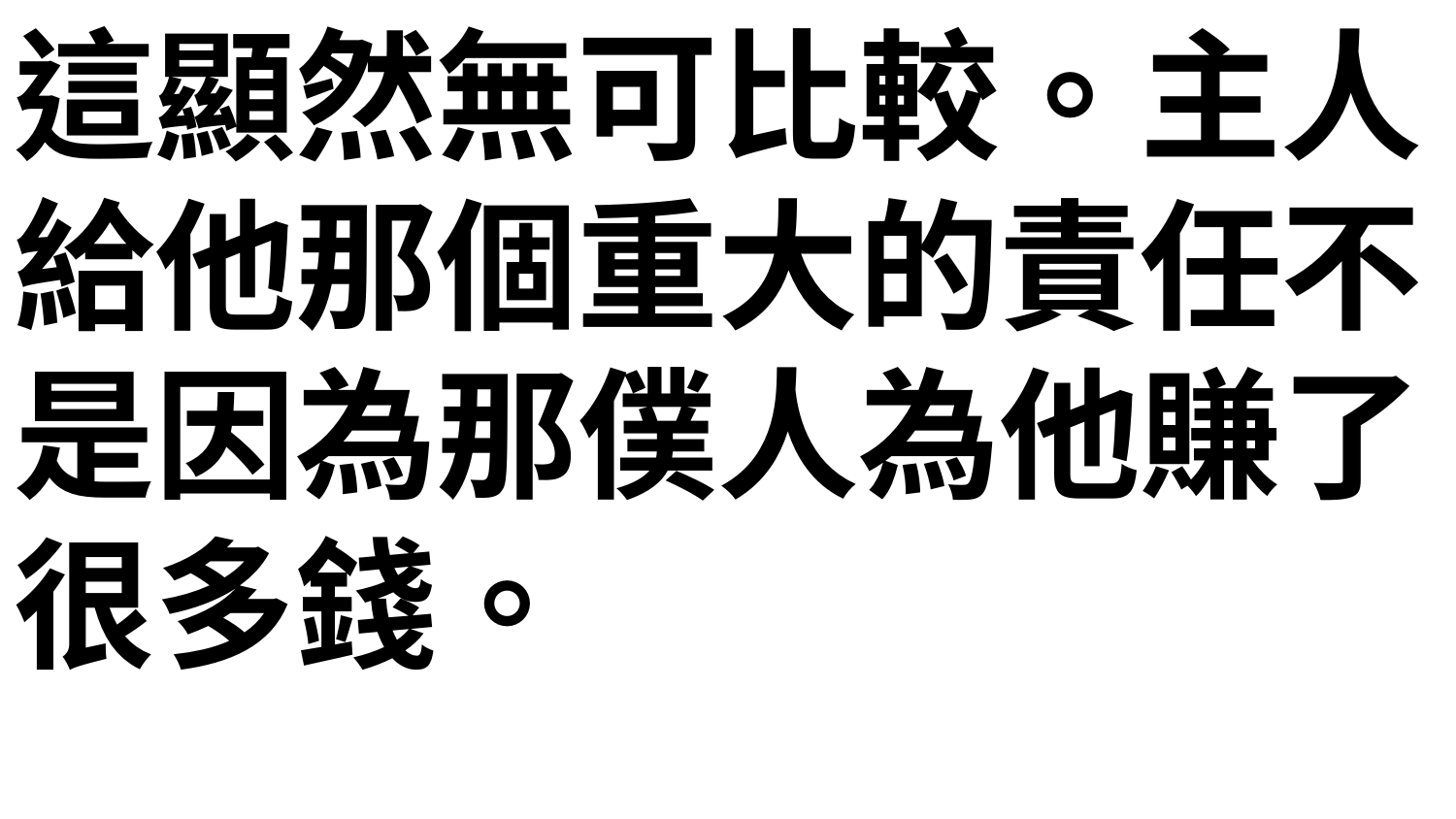

這顯然無可比較。主人給他那個重大的責任不是因為那僕人為他賺了很多錢。